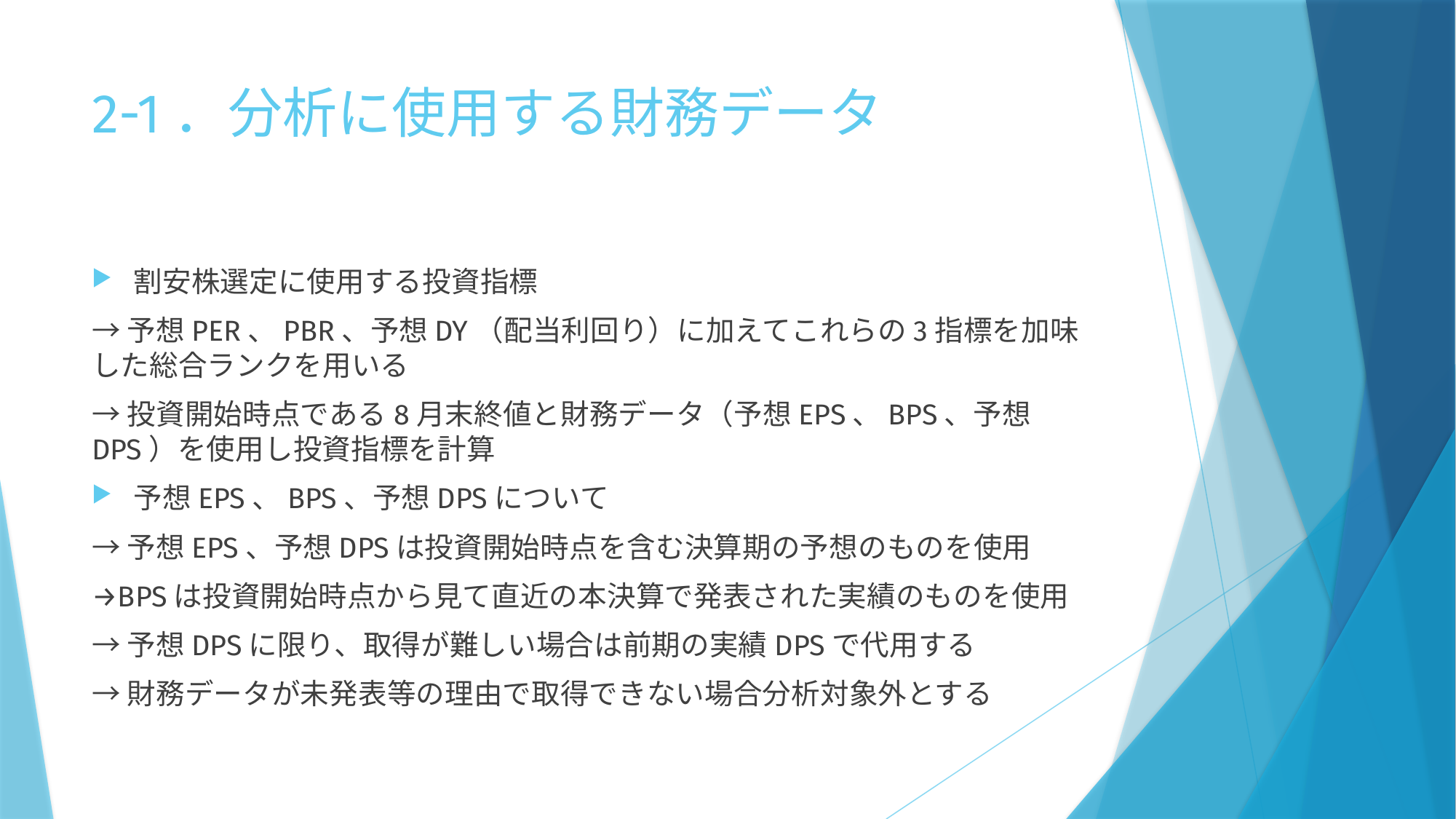

# 2-1．分析に使用する財務データ
割安株選定に使用する投資指標
→予想PER、PBR、予想DY（配当利回り）に加えてこれらの3指標を加味した総合ランクを用いる
→投資開始時点である8月末終値と財務データ（予想EPS、BPS、予想DPS）を使用し投資指標を計算
予想EPS、BPS、予想DPSについて
→予想EPS、予想DPSは投資開始時点を含む決算期の予想のものを使用
→BPSは投資開始時点から見て直近の本決算で発表された実績のものを使用
→予想DPSに限り、取得が難しい場合は前期の実績DPSで代用する
→財務データが未発表等の理由で取得できない場合分析対象外とする